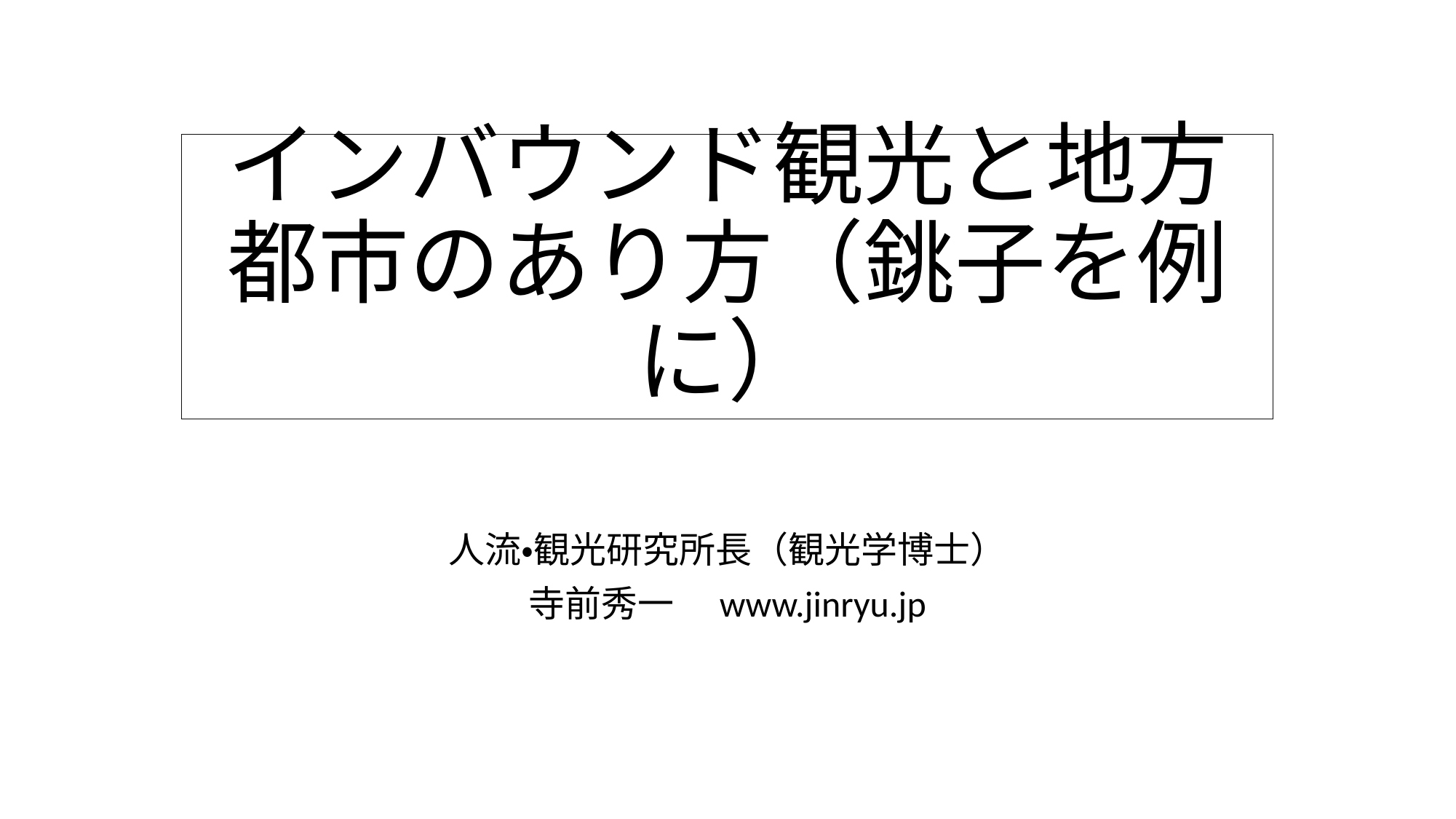

# インバウンド観光と地方都市のあり方（銚子を例に）
人流・観光研究所長（観光学博士）
寺前秀一　www.jinryu.jp